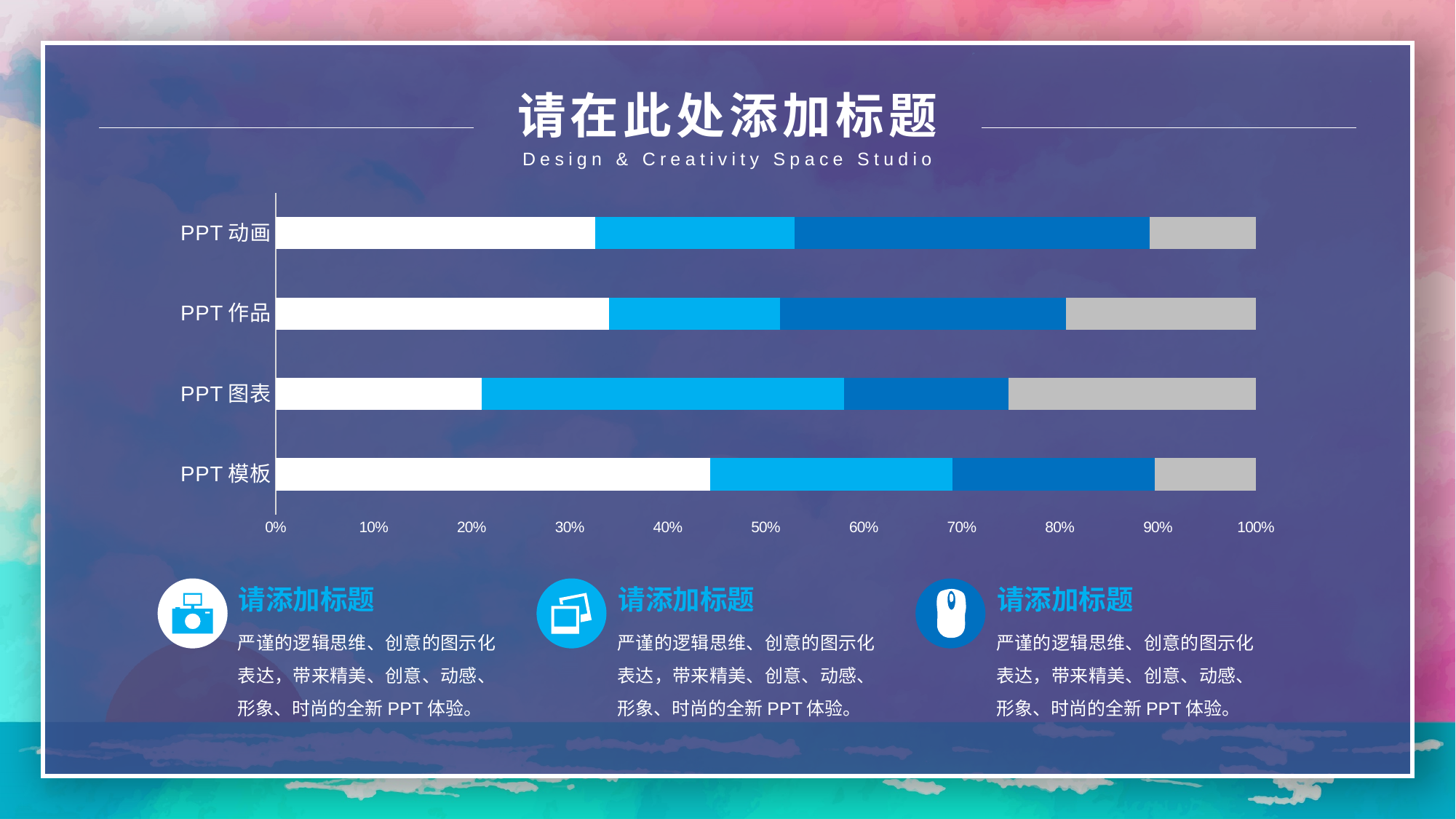

请在此处添加标题
Design & Creativity Space Studio

### Chart

| Category | Series 1 | Series 2 | Series 3 | Series 4 |
|---|---|---|---|---|
| PPT模板 | 4.3 | 2.4 | 2.0 | 1.0 |
| PPT图表 | 2.5 | 4.4 | 2.0 | 3.0 |
| PPT作品 | 3.5 | 1.8 | 3.0 | 2.0 |
| PPT动画 | 4.5 | 2.8 | 5.0 | 1.5 |
请添加标题
请添加标题
请添加标题

严谨的逻辑思维、创意的图示化表达，带来精美、创意、动感、形象、时尚的全新PPT体验。
严谨的逻辑思维、创意的图示化表达，带来精美、创意、动感、形象、时尚的全新PPT体验。
严谨的逻辑思维、创意的图示化表达，带来精美、创意、动感、形象、时尚的全新PPT体验。